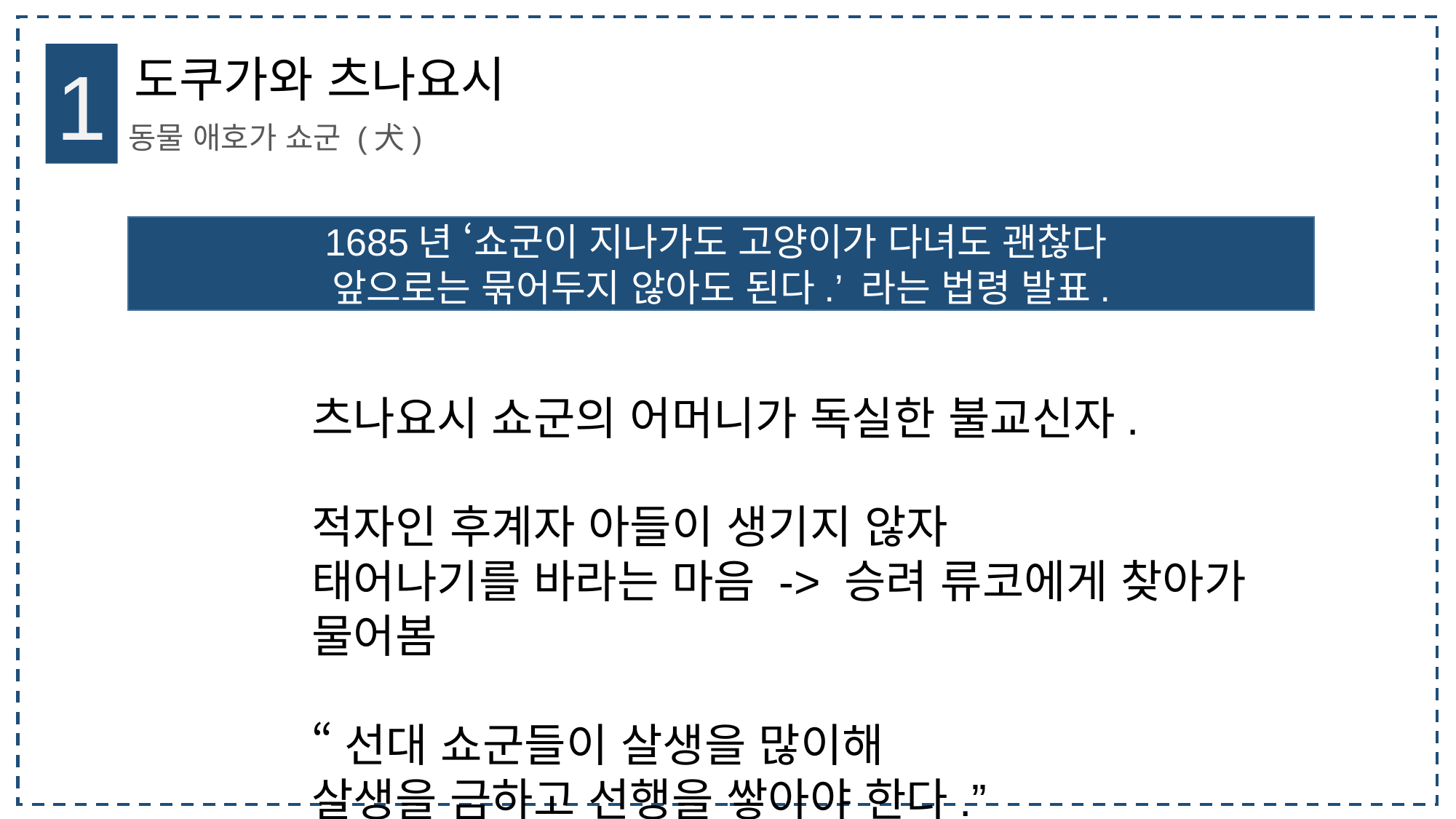

1
도쿠가와 츠나요시
동물 애호가 쇼군 (犬)
1685년 ‘쇼군이 지나가도 고양이가 다녀도 괜찮다
앞으로는 묶어두지 않아도 된다.’ 라는 법령 발표.
츠나요시 쇼군의 어머니가 독실한 불교신자.

적자인 후계자 아들이 생기지 않자
태어나기를 바라는 마음 -> 승려 류코에게 찾아가 물어봄

“선대 쇼군들이 살생을 많이해
살생을 금하고 선행을 쌓아야 한다.”